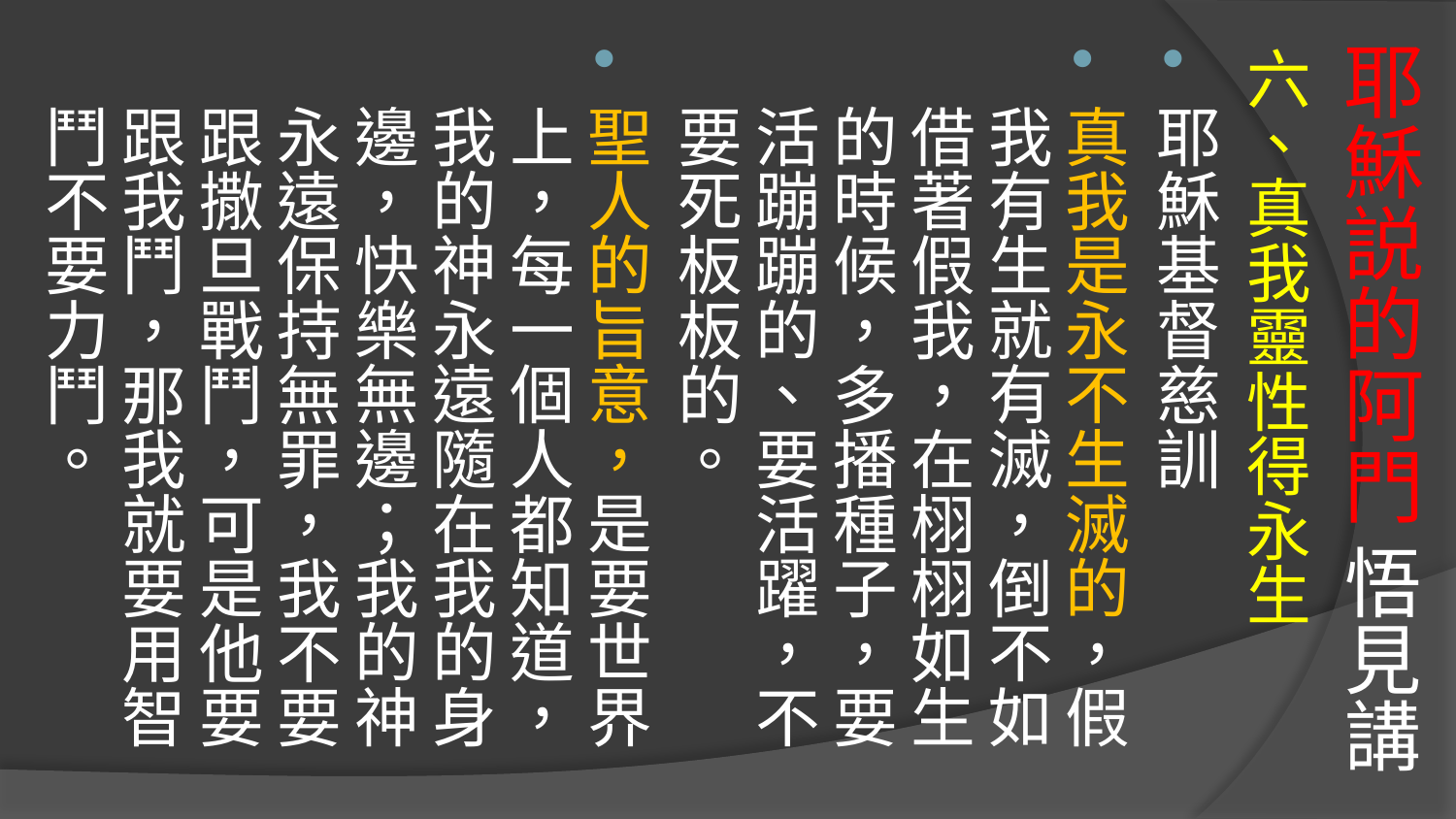

# 耶穌説的阿門 悟見講
六、真我靈性得永生
耶穌基督慈訓
真我是永不生滅的，假我有生就有滅，倒不如借著假我，在栩栩如生的時候，多播種子，要活蹦蹦的、要活躍，不要死板板的。
聖人的旨意，是要世界上，每一個人都知道，我的神永遠隨在我的身邊，快樂無邊；我的神永遠保持無罪，我不要跟撒旦戰鬥，可是他要跟我鬥，那我就要用智鬥不要力鬥。